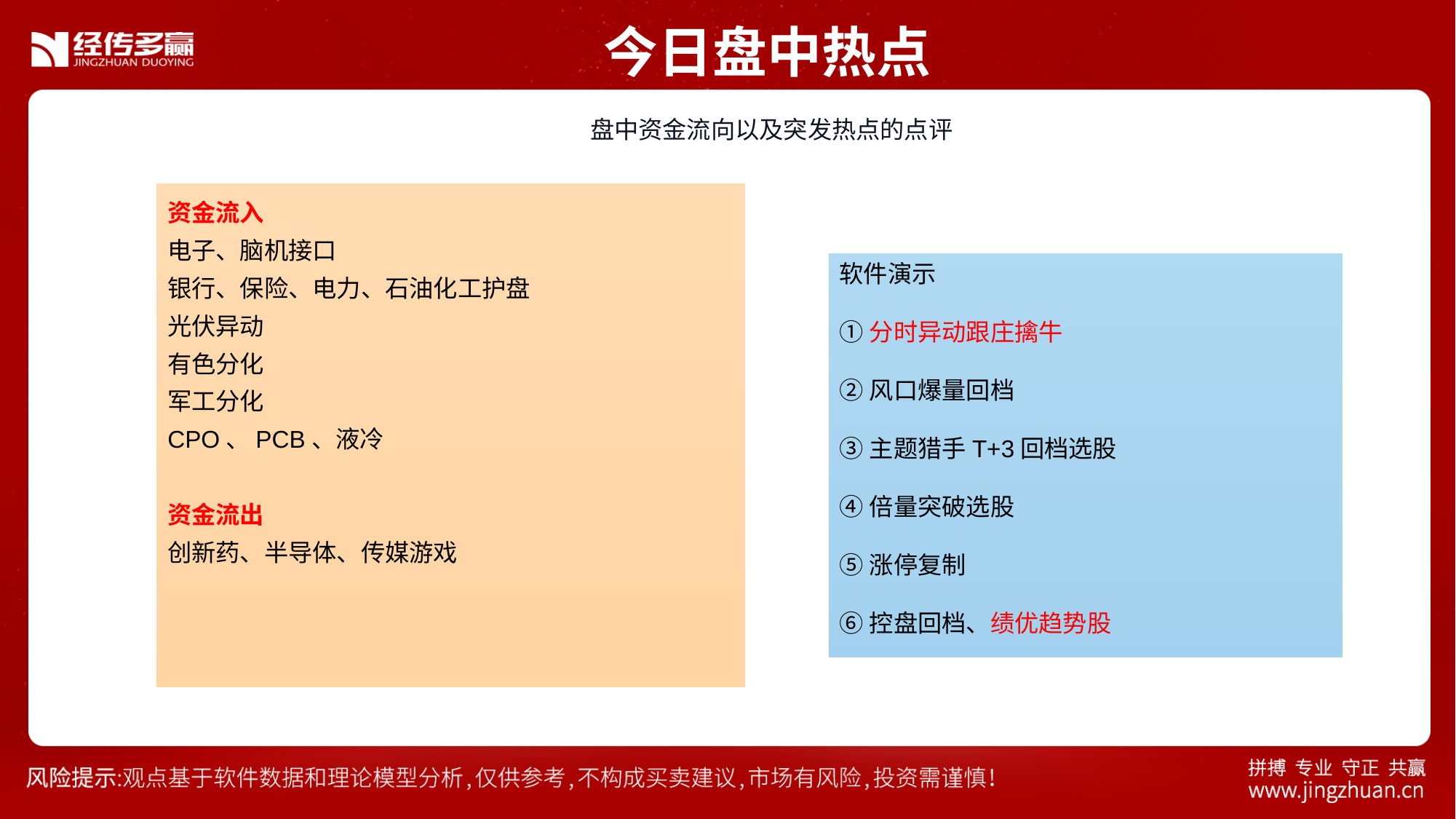

今日盘中热点
          盘中资金流向以及突发热点的点评

资金流入
电子、脑机接口
银行、保险、电力、石油化工护盘
光伏异动
有色分化
军工分化
CPO、PCB、液冷

资金流出
创新药、半导体、传媒游戏
软件演示

①分时异动跟庄擒牛

②风口爆量回档

③主题猎手T+3回档选股

④倍量突破选股

⑤涨停复制

⑥控盘回档、绩优趋势股